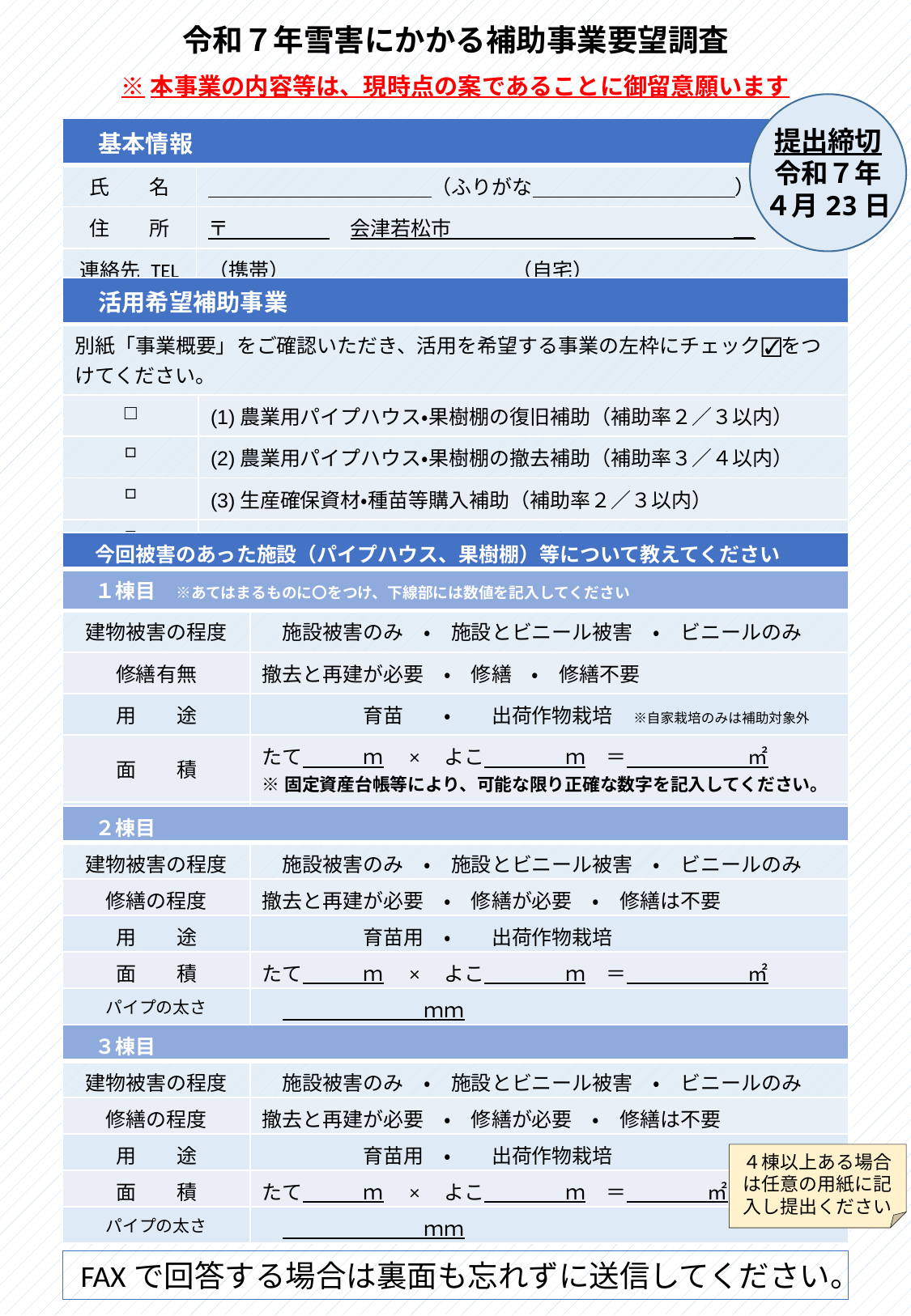

# 令和７年雪害にかかる補助事業要望調査
※本事業の内容等は、現時点の案であることに御留意願います

提出締切
令和７年
４月23日
| 基本情報 |  |
| --- | --- |
| 氏　　名 | （ふりがな　　　　　　　　　　） |
| 住　　所 | 〒　　　　　　会津若松市　　　　　　　　　　　　　　＿ |
| 連絡先 TEL | （携帯）　　　　　　　　　　　（自宅）　　　　　　　＿ |
| 活用希望補助事業 |  |
| --- | --- |
| 別紙「事業概要」をご確認いただき、活用を希望する事業の左枠にチェック☑をつけてください。 |  |
| □ | (1)農業用パイプハウス・果樹棚の復旧補助（補助率２／３以内） |
| □ | (2)農業用パイプハウス・果樹棚の撤去補助（補助率３／４以内） |
| □ | (3)生産確保資材・種苗等購入補助（補助率２／３以内） |
| □ | (4)被害施設ビニール等処理費用補助（補助率２／３以内） |
| 今回被害のあった施設（パイプハウス、果樹棚）等について教えてください |
| --- |
| １棟目　※あてはまるものに〇をつけ、下線部には数値を記入してください |  |
| --- | --- |
| 建物被害の程度 | 施設被害のみ　・　施設とビニール被害　・　ビニールのみ |
| 修繕有無 | 撤去と再建が必要　・　修繕　・　修繕不要 |
| 用　　途 | 育苗　　・　　出荷作物栽培　※自家栽培のみは補助対象外 |
| 面　　積 | たて　　　ｍ　×　よこ　　　　ｍ　＝　　　　　　㎡ ※固定資産台帳等により、可能な限り正確な数字を記入してください。 |
| パイプの太さ | ｍｍ |
| ２棟目 |  |
| --- | --- |
| 建物被害の程度 | 施設被害のみ　・　施設とビニール被害　・　ビニールのみ |
| 修繕の程度 | 撤去と再建が必要　・　修繕が必要　・　修繕は不要 |
| 用　　途 | 育苗用　・　　出荷作物栽培 |
| 面　　積 | たて　　　ｍ　×　よこ　　　　ｍ　＝　　　　　　㎡ |
| パイプの太さ | ｍｍ |
| ３棟目 |  |
| --- | --- |
| 建物被害の程度 | 施設被害のみ　・　施設とビニール被害　・　ビニールのみ |
| 修繕の程度 | 撤去と再建が必要　・　修繕が必要　・　修繕は不要 |
| 用　　途 | 育苗用　・　　出荷作物栽培 |
| 面　　積 | たて　　　ｍ　×　よこ　　　　ｍ　＝　　　　㎡ |
| パイプの太さ | ｍｍ |
４棟以上ある場合は任意の用紙に記入し提出ください
FAXで回答する場合は裏面も忘れずに送信してください。